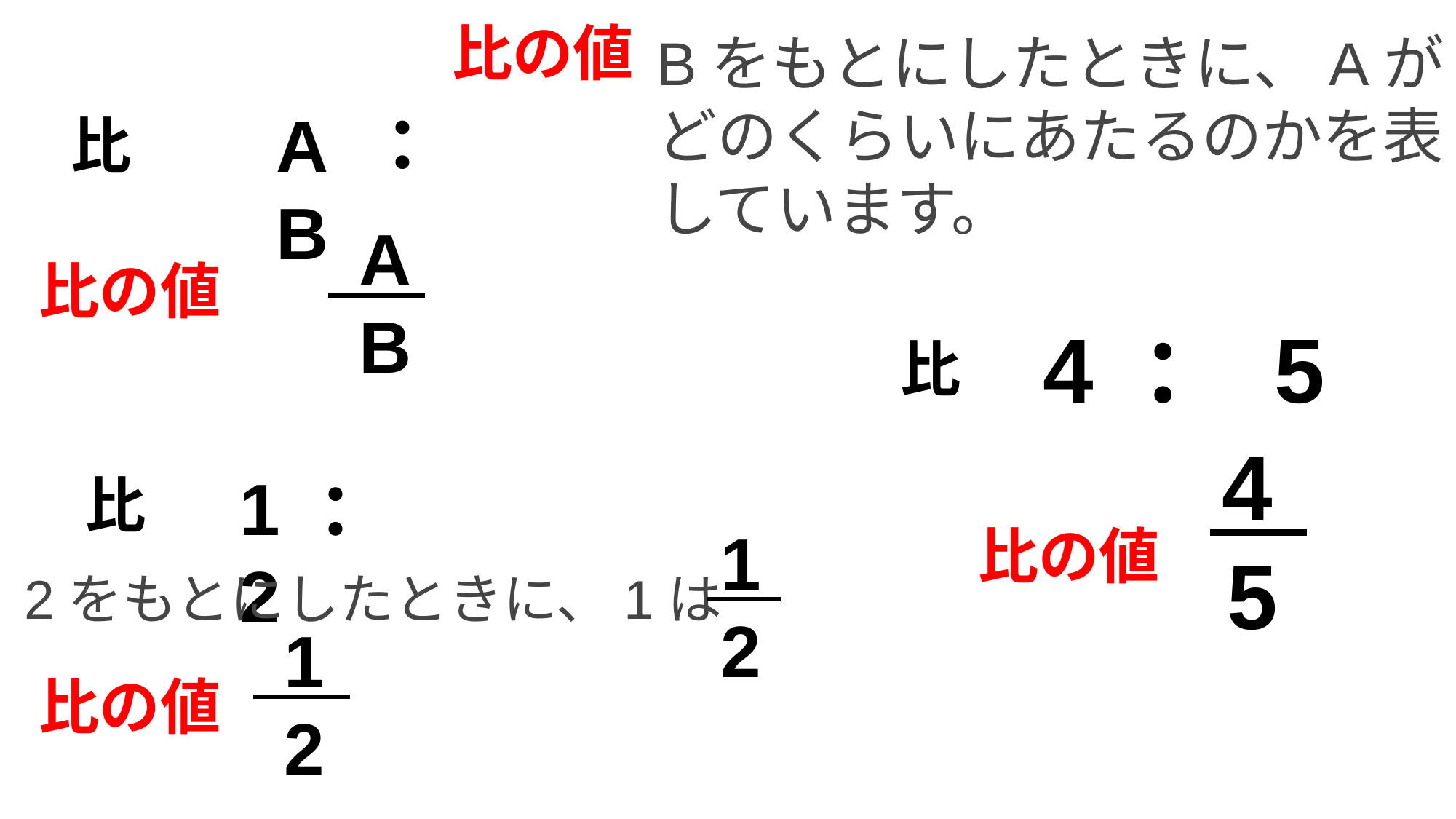

比の値
Bをもとにしたときに、Aがどのくらいにあたるのかを表しています。
A ： B
比
 A
 B
比の値
4 ： 5
比
 4
 5
1 ： 2
比
 1
 2
比の値
2をもとにしたときに、1は
 1
 2
比の値